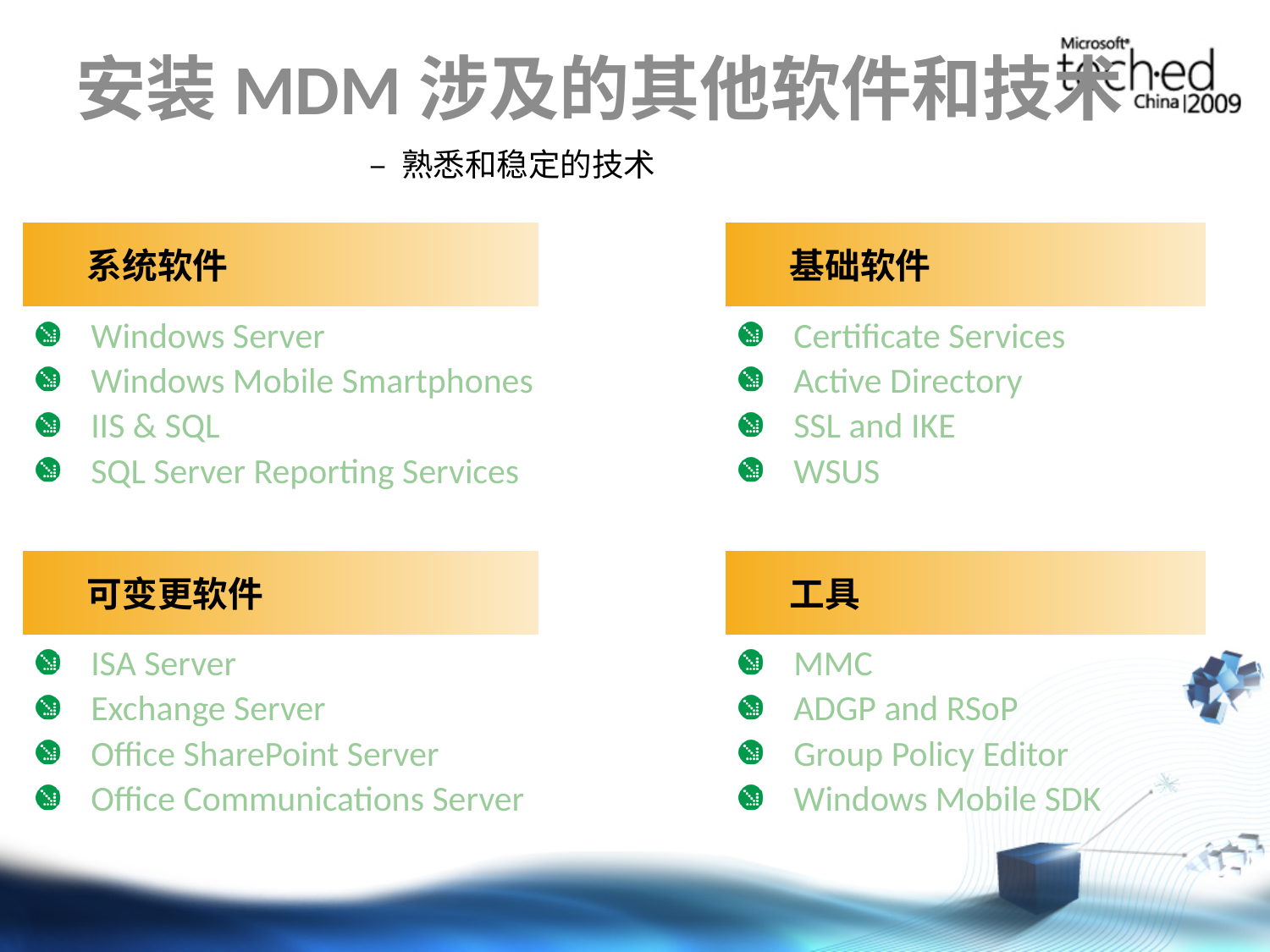

# 安装MDM涉及的其他软件和技术
– 熟悉和稳定的技术
系统软件
基础软件
Windows Server
Windows Mobile Smartphones
IIS & SQL
SQL Server Reporting Services

Certificate Services
Active Directory
SSL and IKE
WSUS

可变更软件
工具
ISA Server
Exchange Server
Office SharePoint Server
Office Communications Server

MMC
ADGP and RSoP
Group Policy Editor
Windows Mobile SDK